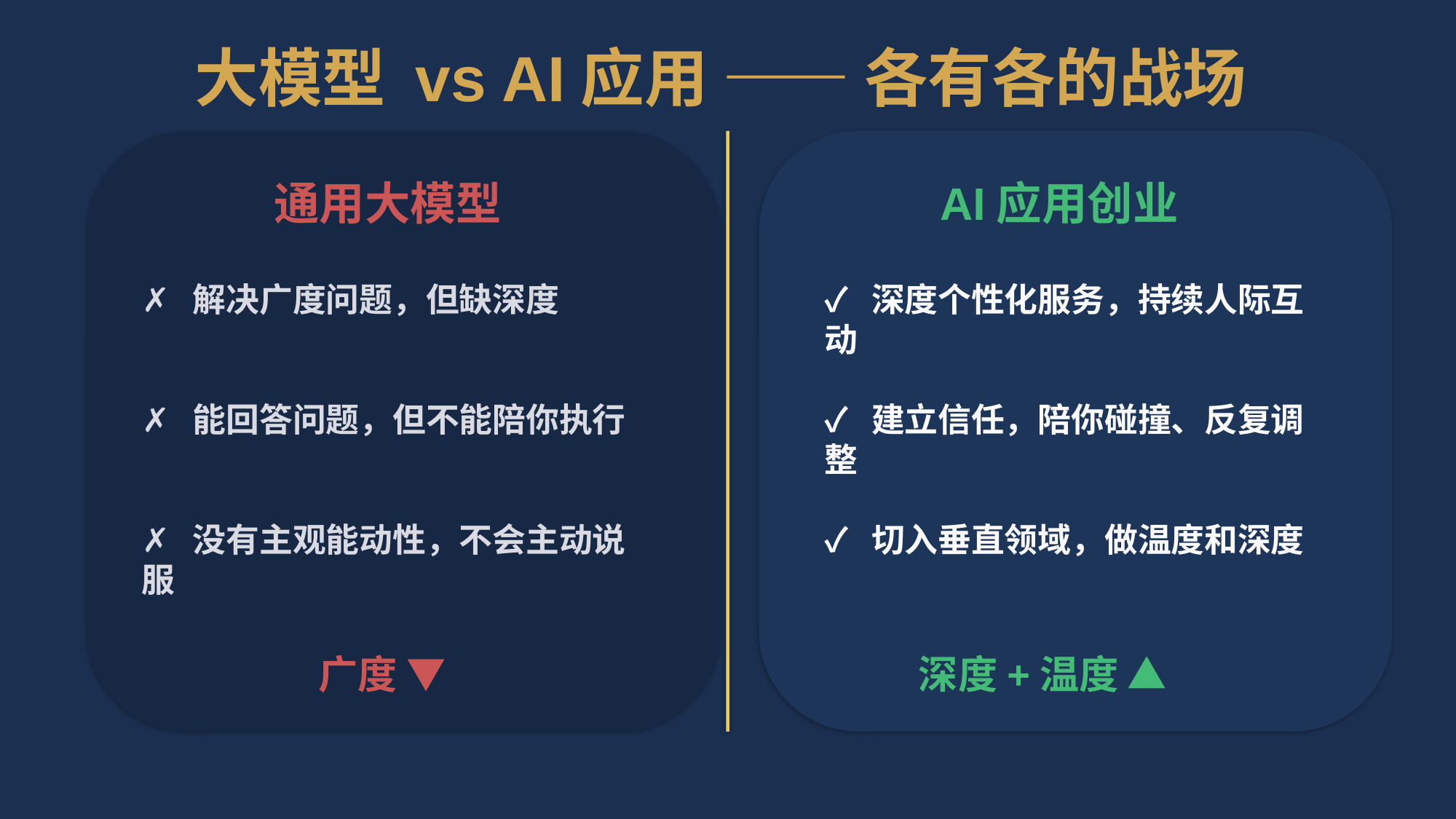

大模型 vs AI应用 —— 各有各的战场

通用大模型
AI应用创业
✗  解决广度问题，但缺深度
✓  深度个性化服务，持续人际互动
✗  能回答问题，但不能陪你执行
✓  建立信任，陪你碰撞、反复调整
✗  没有主观能动性，不会主动说服
✓  切入垂直领域，做温度和深度
广度 ▼
深度+温度 ▲